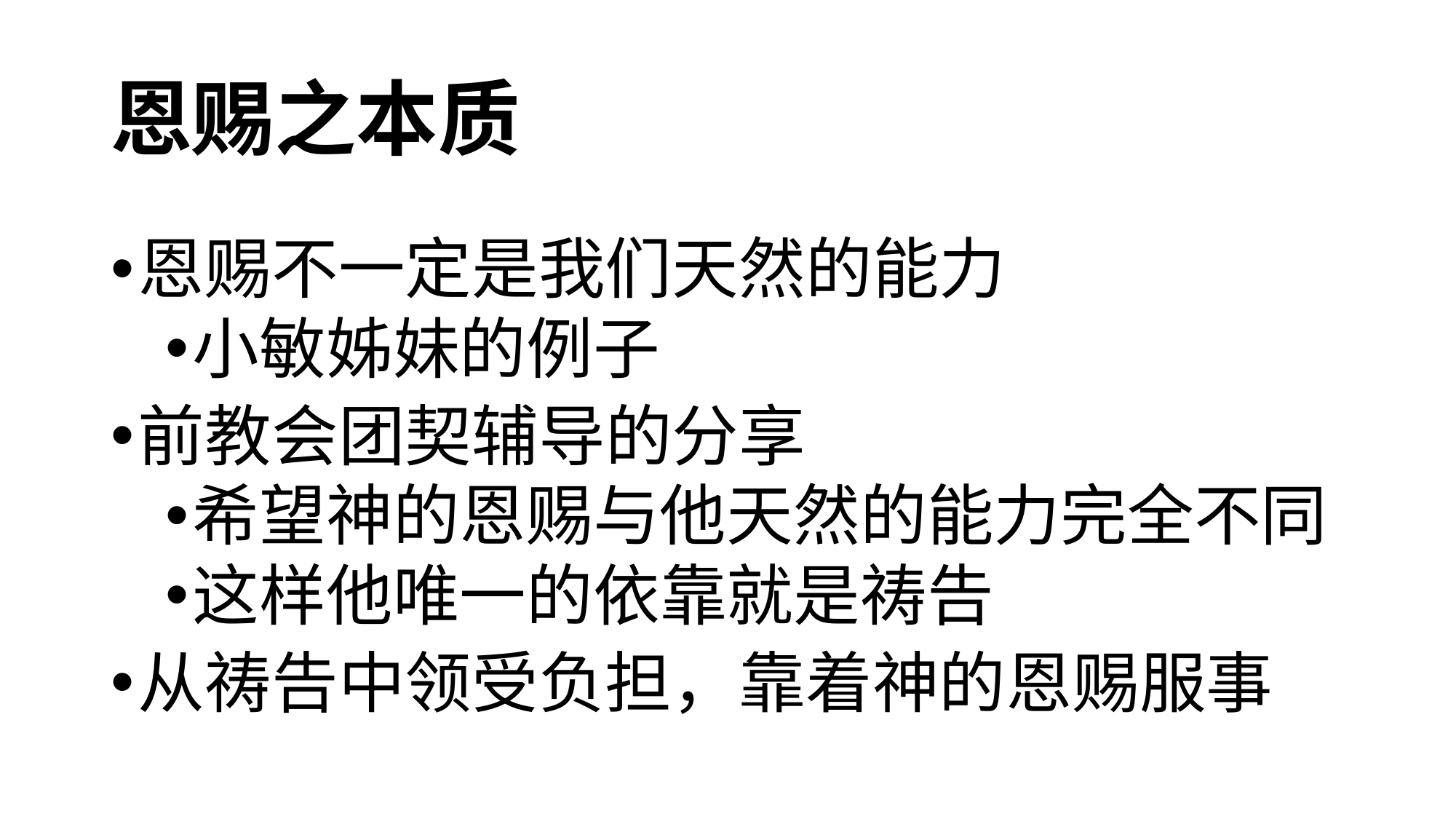

# 恩赐之本质
恩赐不一定是我们天然的能力
小敏姊妹的例子
前教会团契辅导的分享
希望神的恩赐与他天然的能力完全不同
这样他唯一的依靠就是祷告
从祷告中领受负担，靠着神的恩赐服事